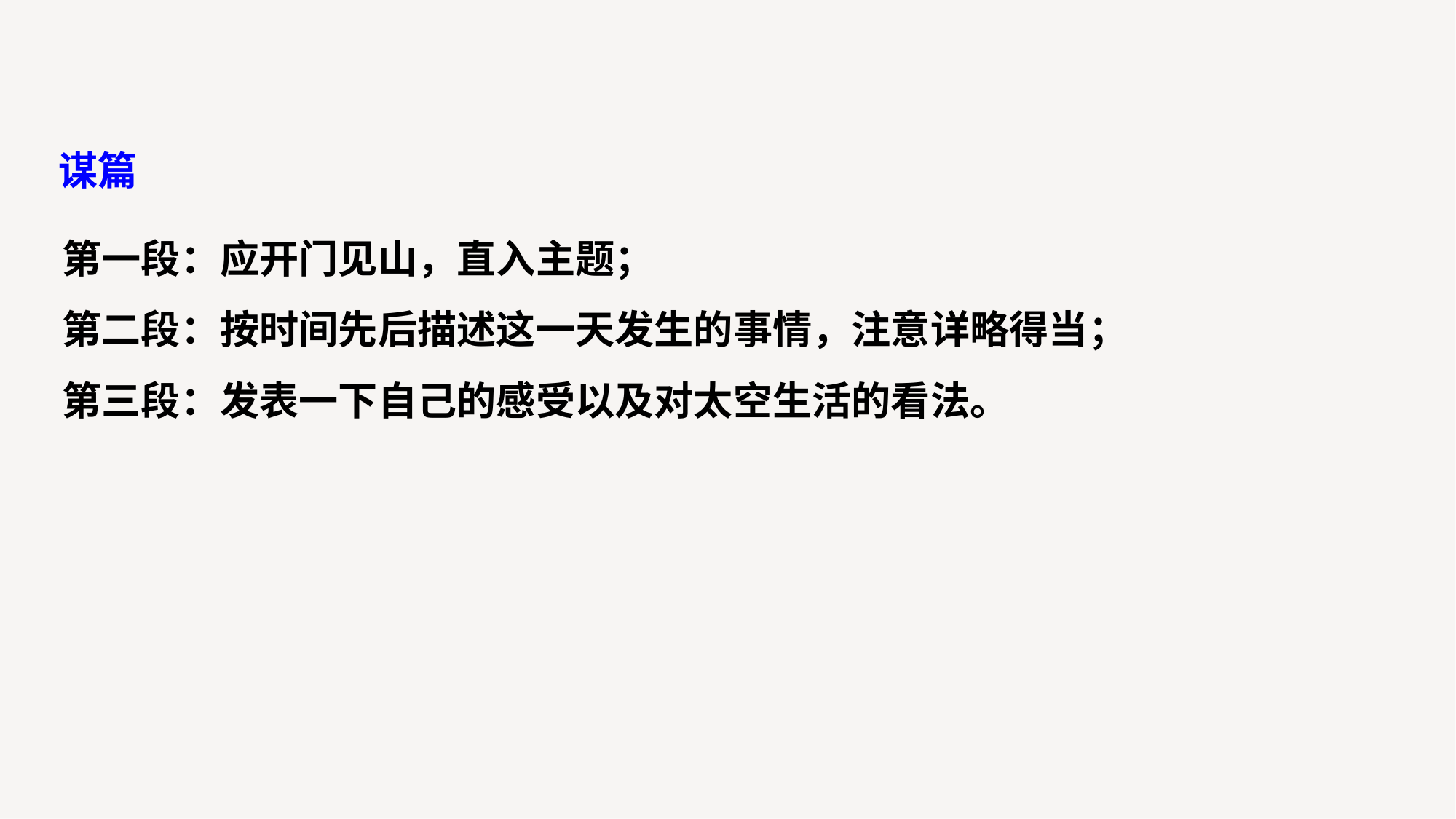

谋篇
第一段：应开门见山，直入主题；
第二段：按时间先后描述这一天发生的事情，注意详略得当；
第三段：发表一下自己的感受以及对太空生活的看法。